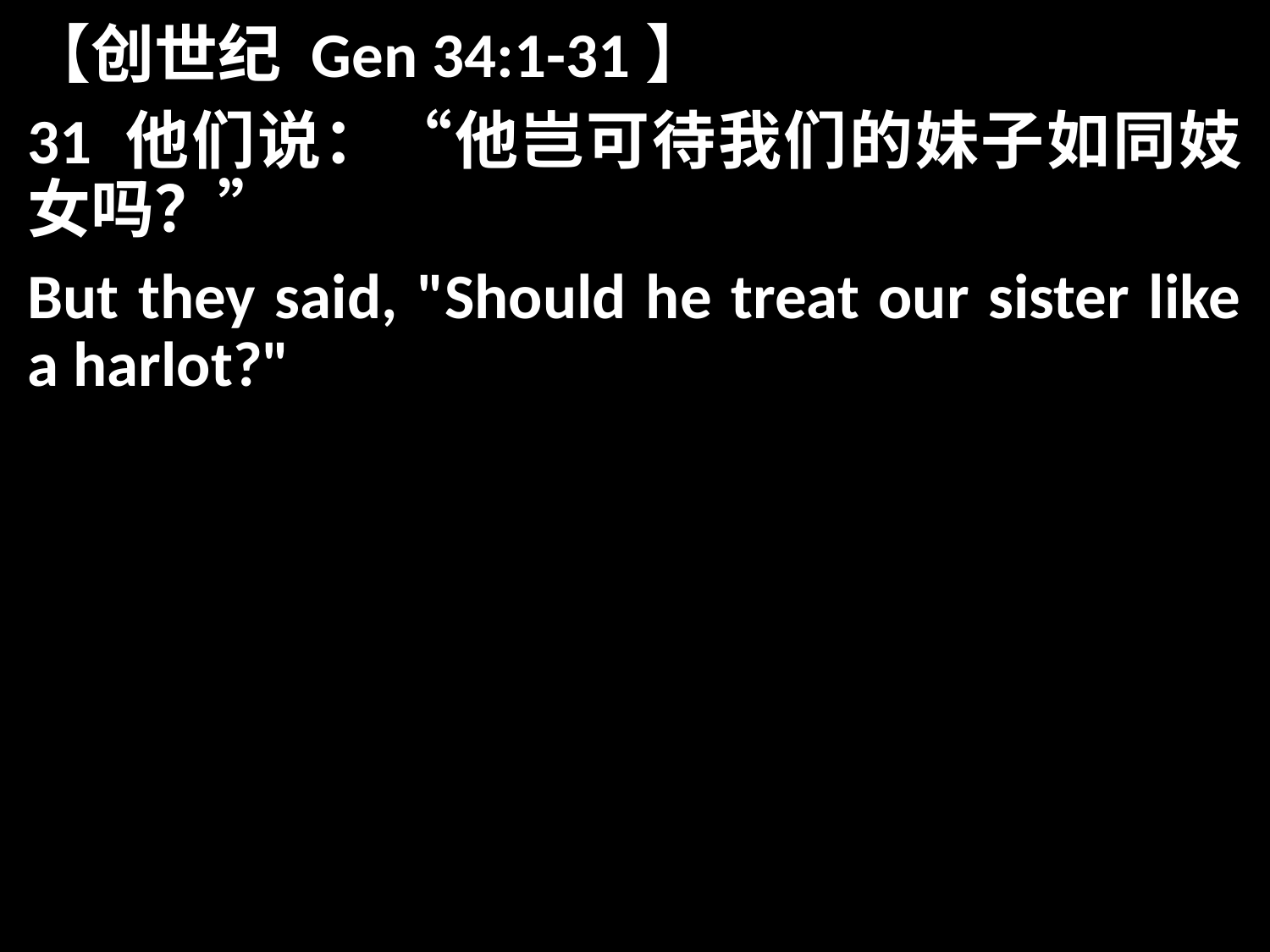

【创世纪 Gen 34:1-31】
31 他们说：“他岂可待我们的妹子如同妓女吗？”
But they said, "Should he treat our sister like a harlot?"